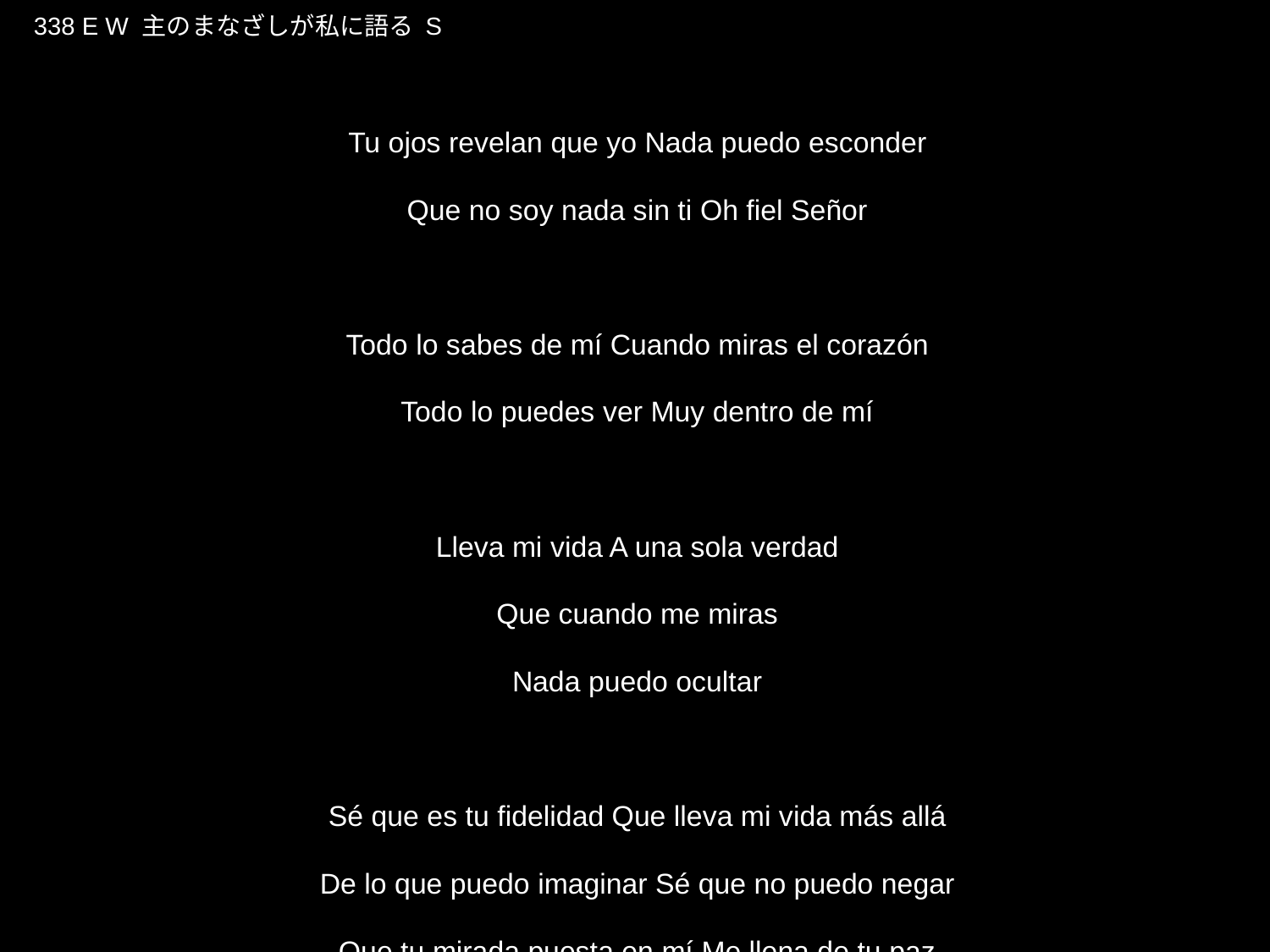

しゅのみたまのあぶらそそぎわたしをつくりかえる
★W
338 E W 主のまなざしが私に語る S
★５
Tu ojos revelan que yo Nada puedo esconder
Que no soy nada sin ti Oh fiel Señor

Todo lo sabes de mí Cuando miras el corazón
Todo lo puedes ver Muy dentro de mí

Lleva mi vida A una sola verdad
Que cuando me miras
Nada puedo ocultar

Sé que es tu fidelidad Que lleva mi vida más allá
De lo que puedo imaginar Sé que no puedo negar
Que tu mirada puesta en mí Me llena de tu paz